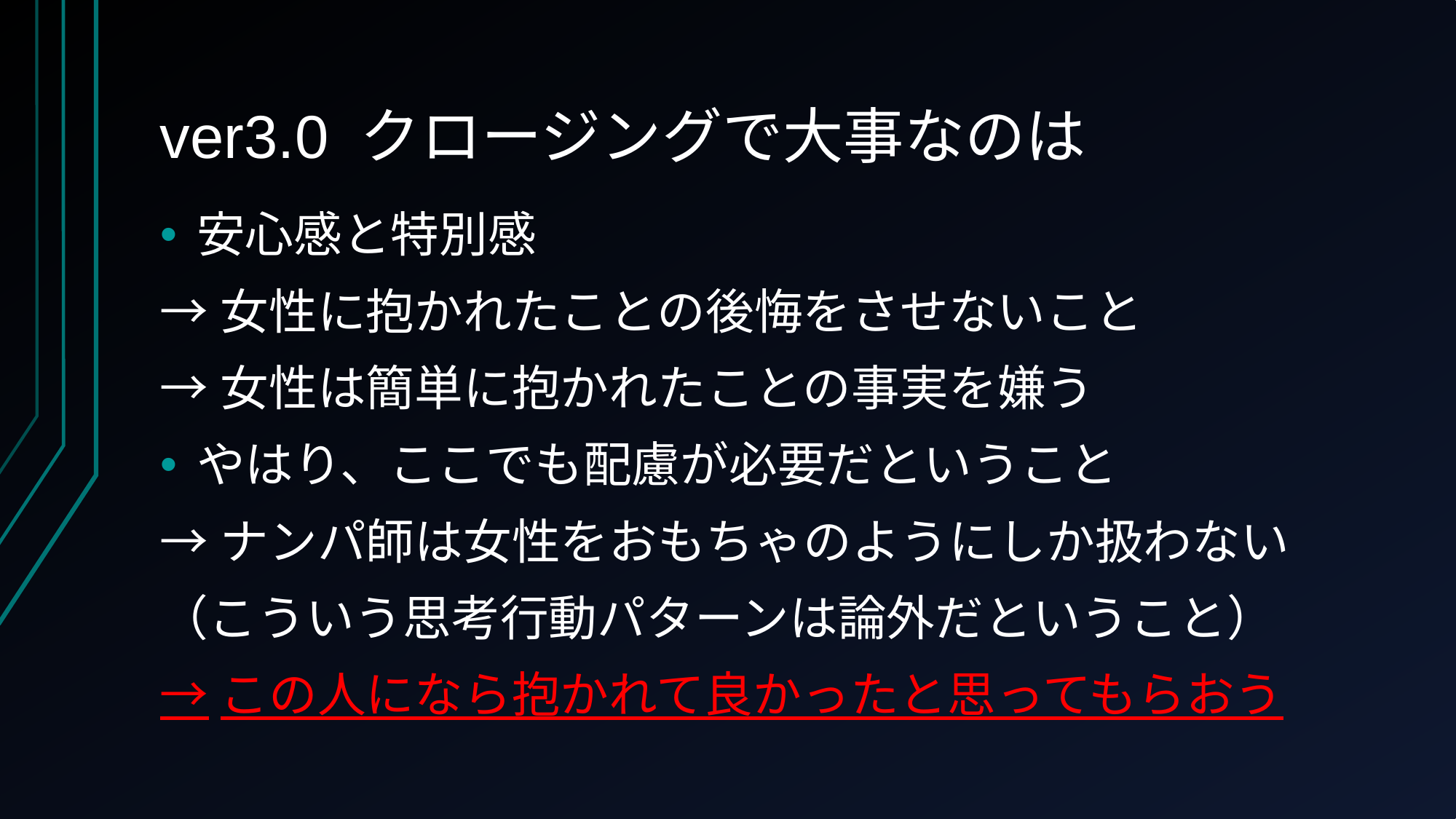

# ver3.0 クロージングで大事なのは
安心感と特別感
→女性に抱かれたことの後悔をさせないこと
→女性は簡単に抱かれたことの事実を嫌う
やはり、ここでも配慮が必要だということ
→ナンパ師は女性をおもちゃのようにしか扱わない
（こういう思考行動パターンは論外だということ）
→この人になら抱かれて良かったと思ってもらおう